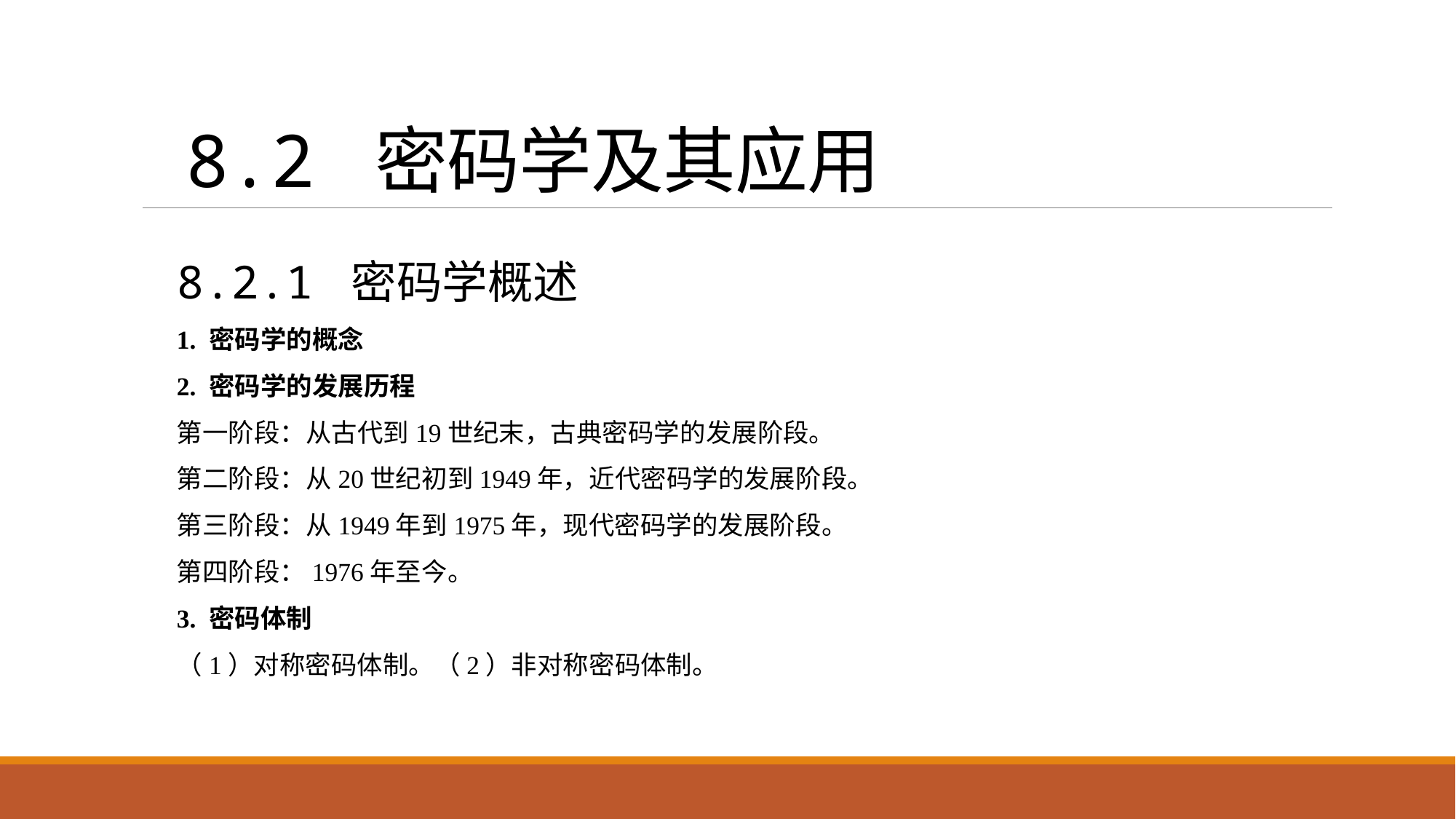

# 8.2 密码学及其应用
8.2.1 密码学概述
1. 密码学的概念
2. 密码学的发展历程
第一阶段：从古代到19世纪末，古典密码学的发展阶段。
第二阶段：从20世纪初到1949年，近代密码学的发展阶段。
第三阶段：从1949年到1975年，现代密码学的发展阶段。
第四阶段：1976年至今。
3. 密码体制
（1）对称密码体制。（2）非对称密码体制。